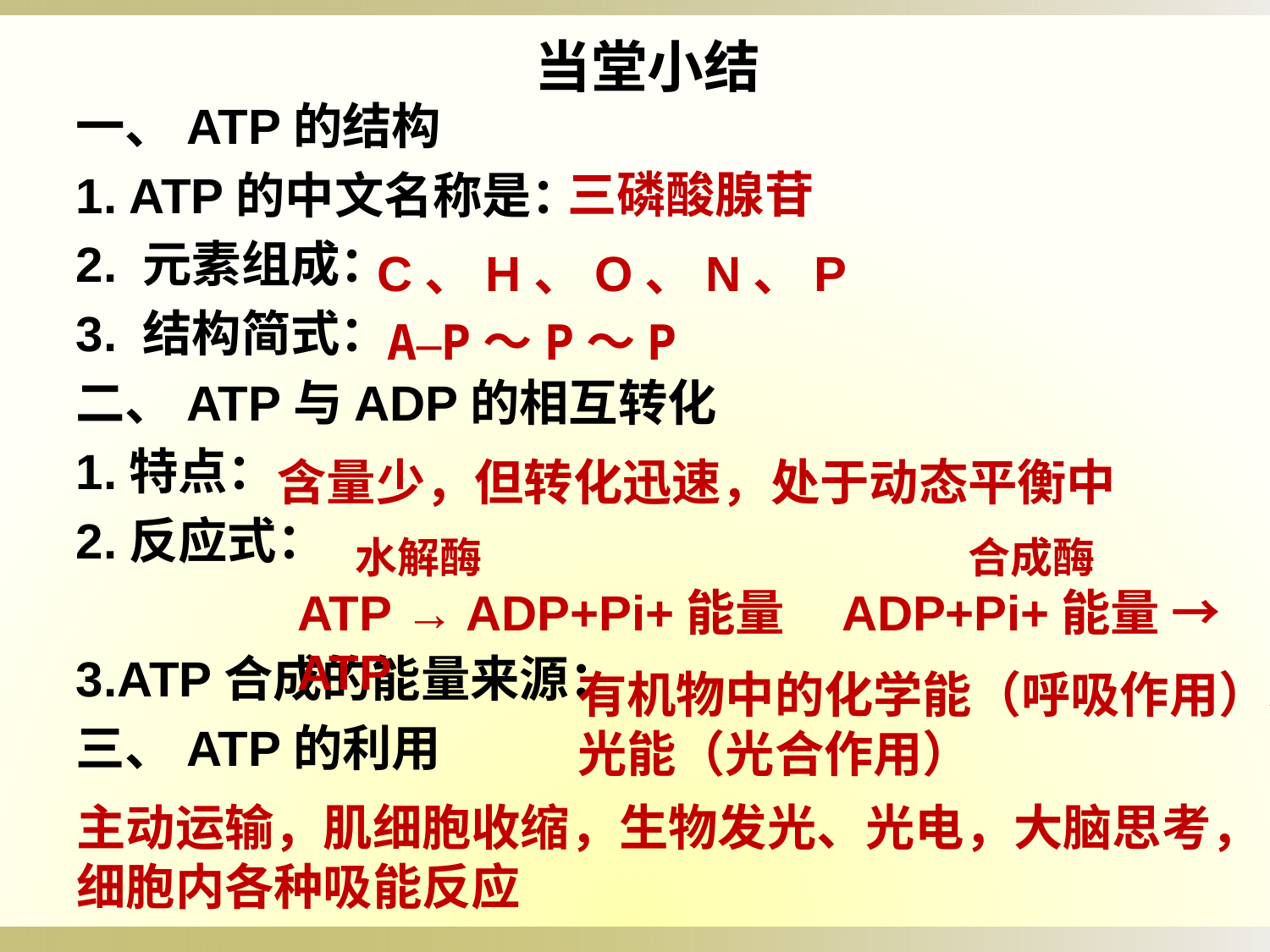

当堂小结
一、ATP的结构
1. ATP的中文名称是：
2. 元素组成：
3. 结构简式：
二、ATP与ADP的相互转化
1.特点：
2.反应式：

3.ATP合成的能量来源：
三、ATP的利用

三磷酸腺苷

C、H、O、N、P
A–P～P～P
含量少，但转化迅速，处于动态平衡中
     水解酶                                                   合成酶
ATP → ADP+Pi+能量    ADP+Pi+能量 → ATP
有机物中的化学能（呼吸作用）、光能（光合作用）
主动运输，肌细胞收缩，生物发光、光电，大脑思考，细胞内各种吸能反应